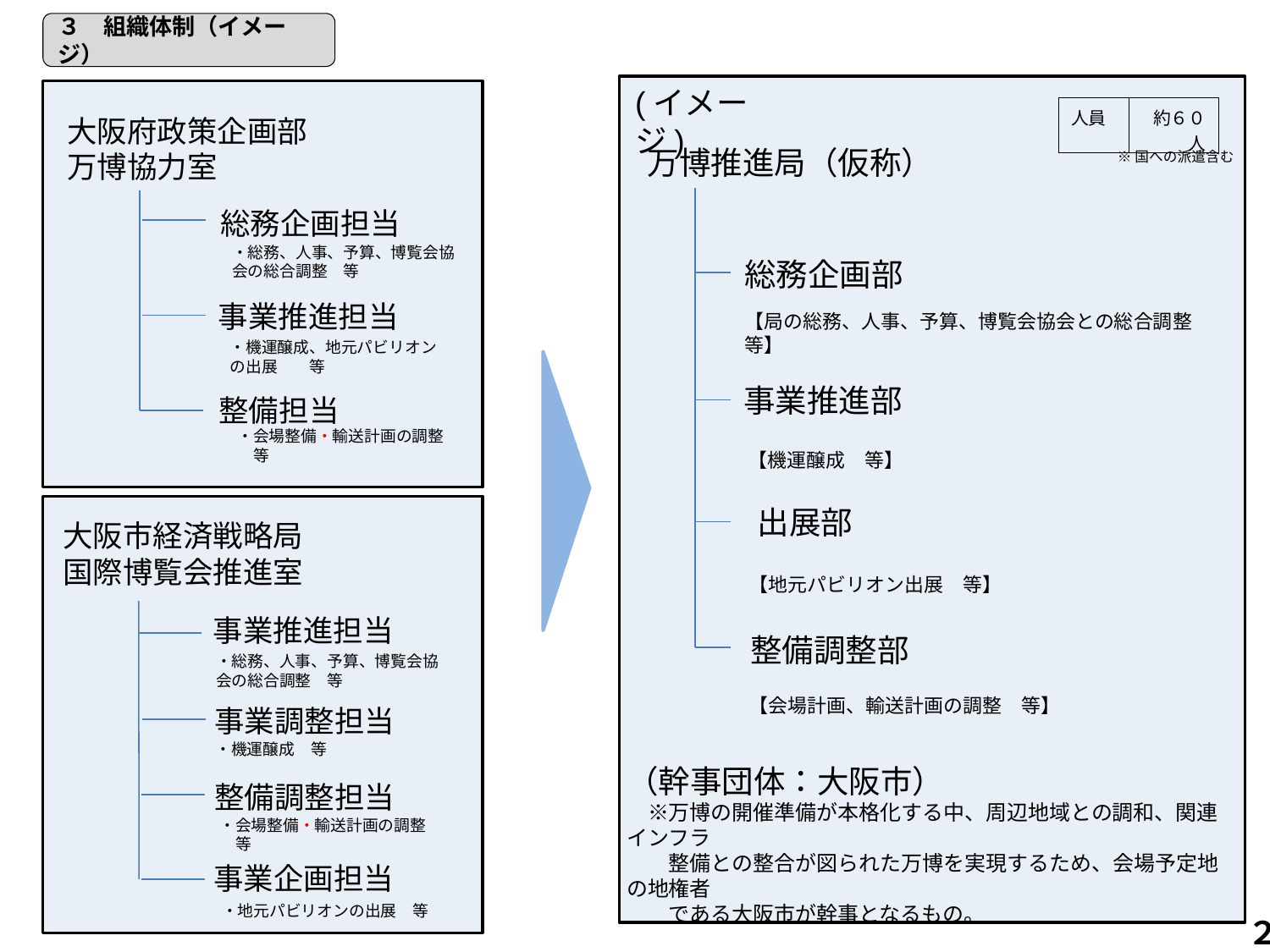

３　組織体制（イメージ）

(イメージ)

| 人員 | 約６０人 |
| --- | --- |
大阪府政策企画部
万博協力室
万博推進局（仮称）
※国への派遣含む
総務企画担当
・総務、人事、予算、博覧会協会の総合調整　等
総務企画部
事業推進担当
　【局の総務、人事、予算、博覧会協会との総合調整　等】
・機運醸成、地元パビリオンの出展　　等
事業推進部
整備担当
・会場整備・輸送計画の調整　等
　【機運醸成　等】

出展部
大阪市経済戦略局
国際博覧会推進室
　【地元パビリオン出展　等】
事業推進担当
整備調整部
・総務、人事、予算、博覧会協会の総合調整　等
　【会場計画、輸送計画の調整　等】
事業調整担当
・機運醸成　等
（幹事団体：大阪市）
　※万博の開催準備が本格化する中、周辺地域との調和、関連インフラ
　　整備との整合が図られた万博を実現するため、会場予定地の地権者
　　である大阪市が幹事となるもの。
整備調整担当
・会場整備・輸送計画の調整　等
事業企画担当
3
・地元パビリオンの出展　等
２